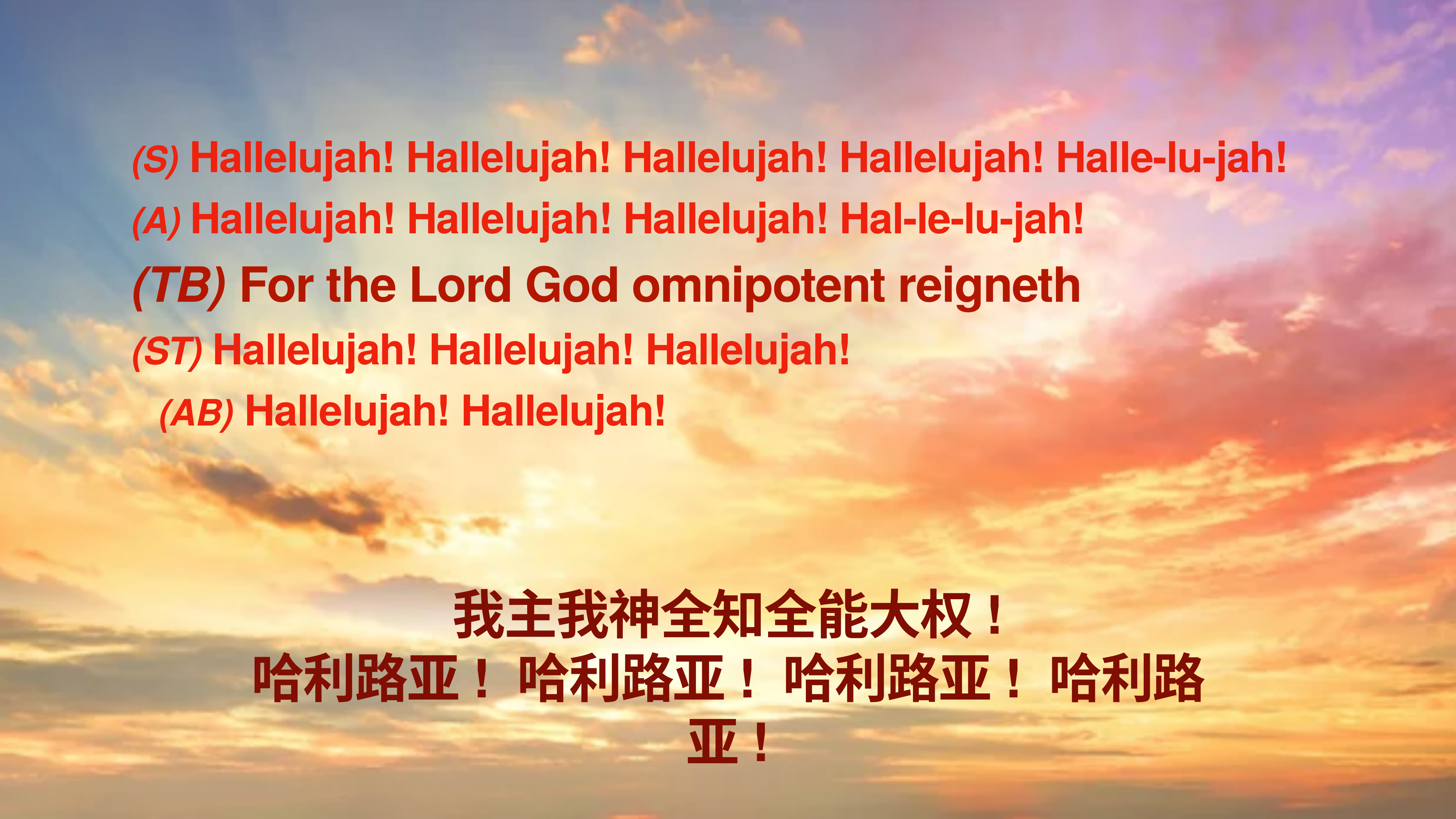

(S) Hallelujah! Hallelujah! Hallelujah! Hallelujah! Halle-lu-jah!
(A) Hallelujah! Hallelujah! Hallelujah! Hal-le-lu-jah!
(TB) For the Lord God omnipotent reigneth
(ST) Hallelujah! Hallelujah! Hallelujah!
(AB) Hallelujah! Hallelujah!
我主我神全知全能大权!
哈利路亚! 哈利路亚! 哈利路亚! 哈利路亚!